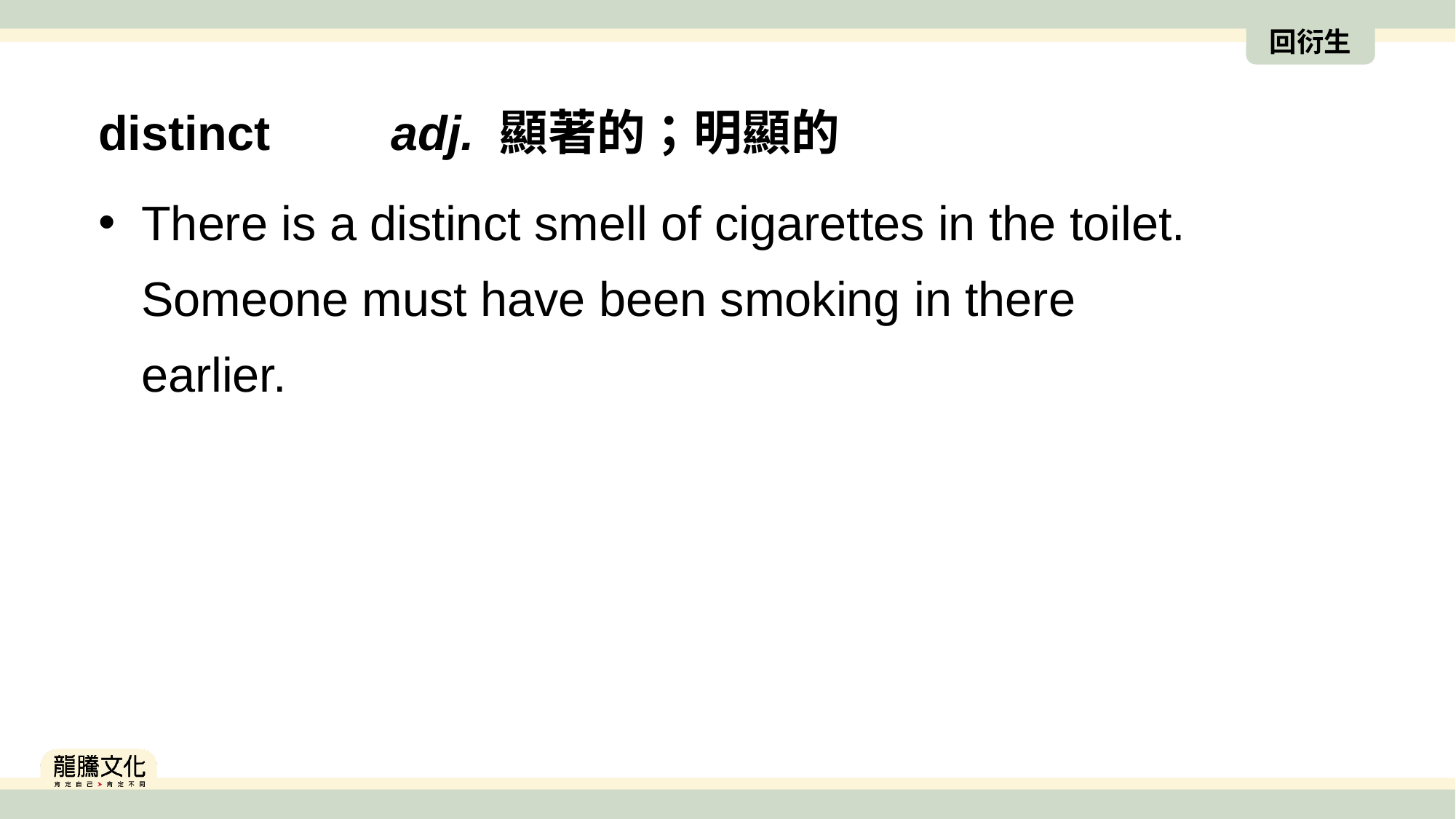

回衍生
distinct　　adj. 顯著的；明顯的
There is a distinct smell of cigarettes in the toilet. Someone must have been smoking in there earlier.